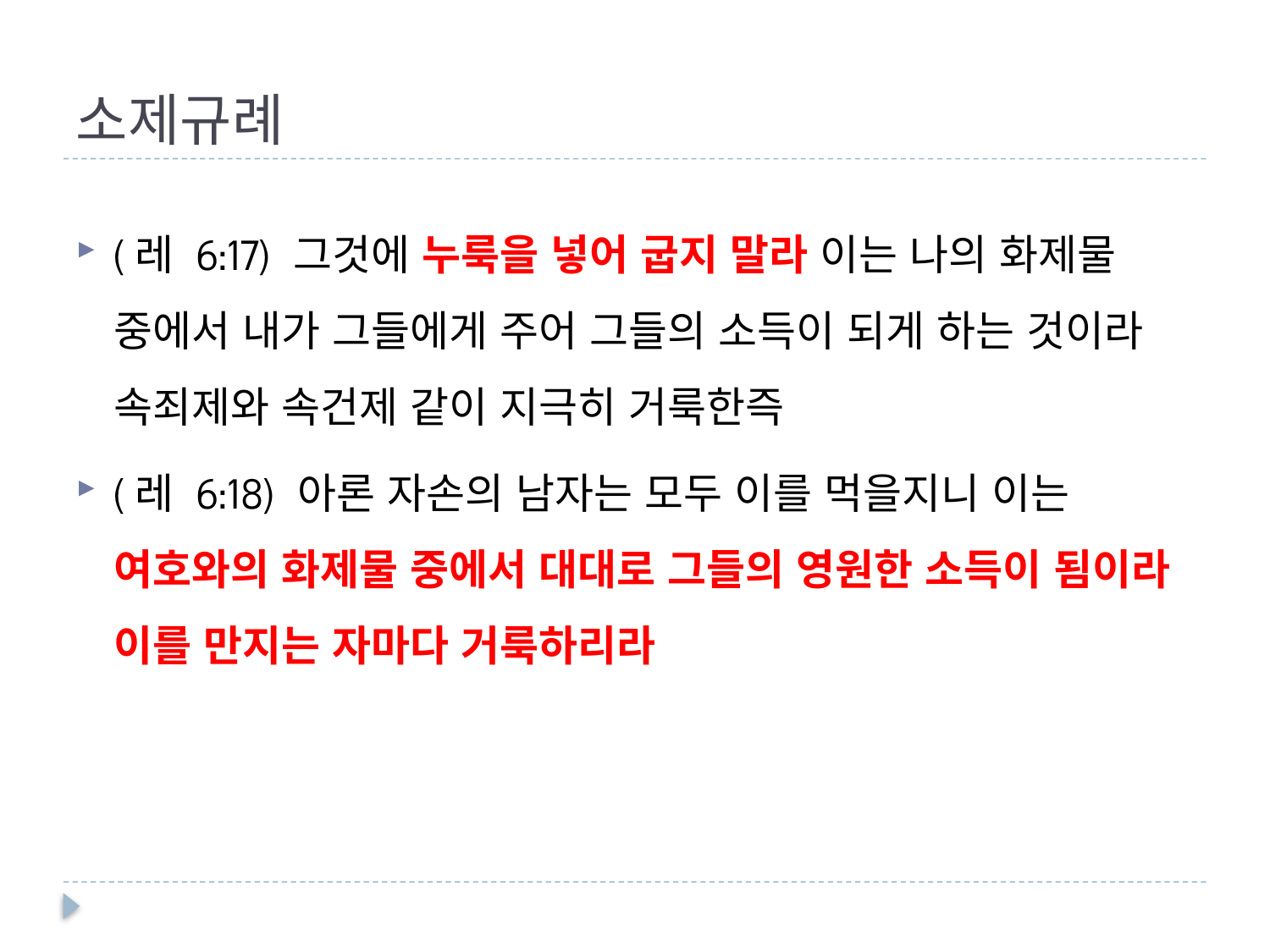

# 소제규례
(레 6:17) 그것에 누룩을 넣어 굽지 말라 이는 나의 화제물 중에서 내가 그들에게 주어 그들의 소득이 되게 하는 것이라 속죄제와 속건제 같이 지극히 거룩한즉
(레 6:18) 아론 자손의 남자는 모두 이를 먹을지니 이는 여호와의 화제물 중에서 대대로 그들의 영원한 소득이 됨이라 이를 만지는 자마다 거룩하리라